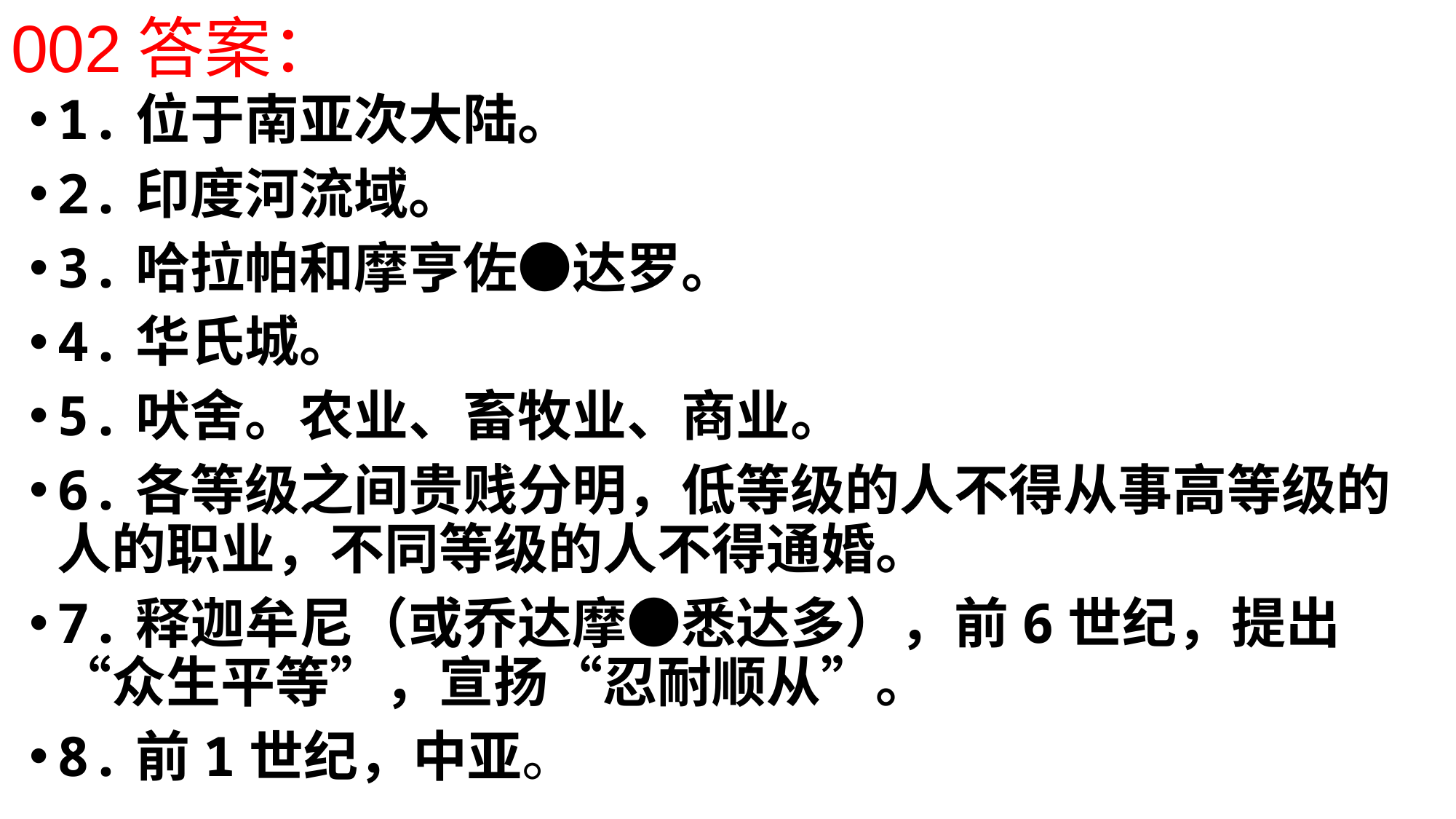

# 002答案：
1.位于南亚次大陆。
2.印度河流域。
3.哈拉帕和摩亨佐●达罗。
4.华氏城。
5.吠舍。农业、畜牧业、商业。
6.各等级之间贵贱分明，低等级的人不得从事高等级的人的职业，不同等级的人不得通婚。
7.释迦牟尼（或乔达摩●悉达多），前6世纪，提出“众生平等”，宣扬“忍耐顺从”。
8.前1世纪，中亚。